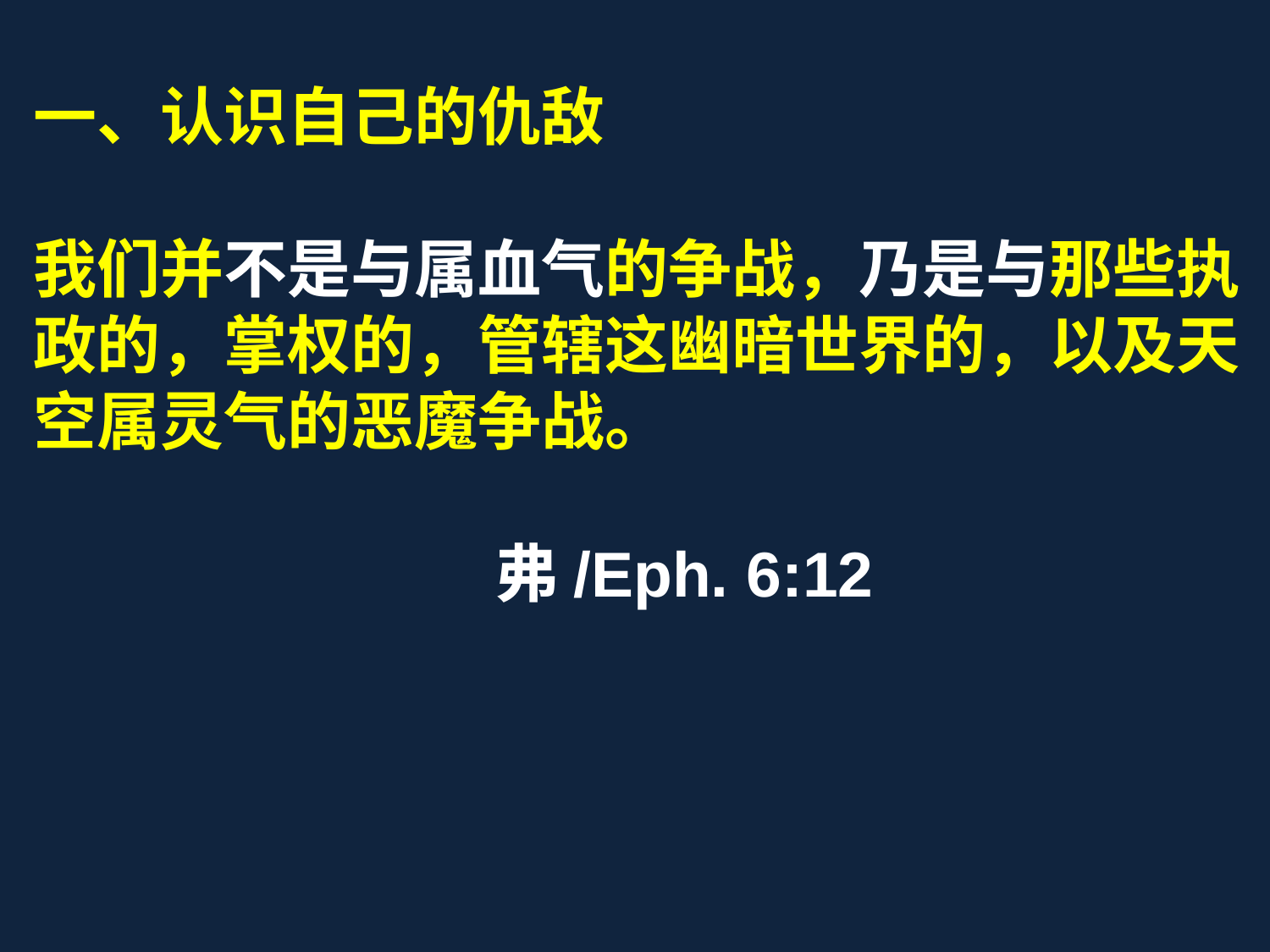

一、认识自己的仇敌
我们并不是与属血气的争战，乃是与那些执政的，掌权的，管辖这幽暗世界的，以及天空属灵气的恶魔争战。

                               弗/Eph. 6:12